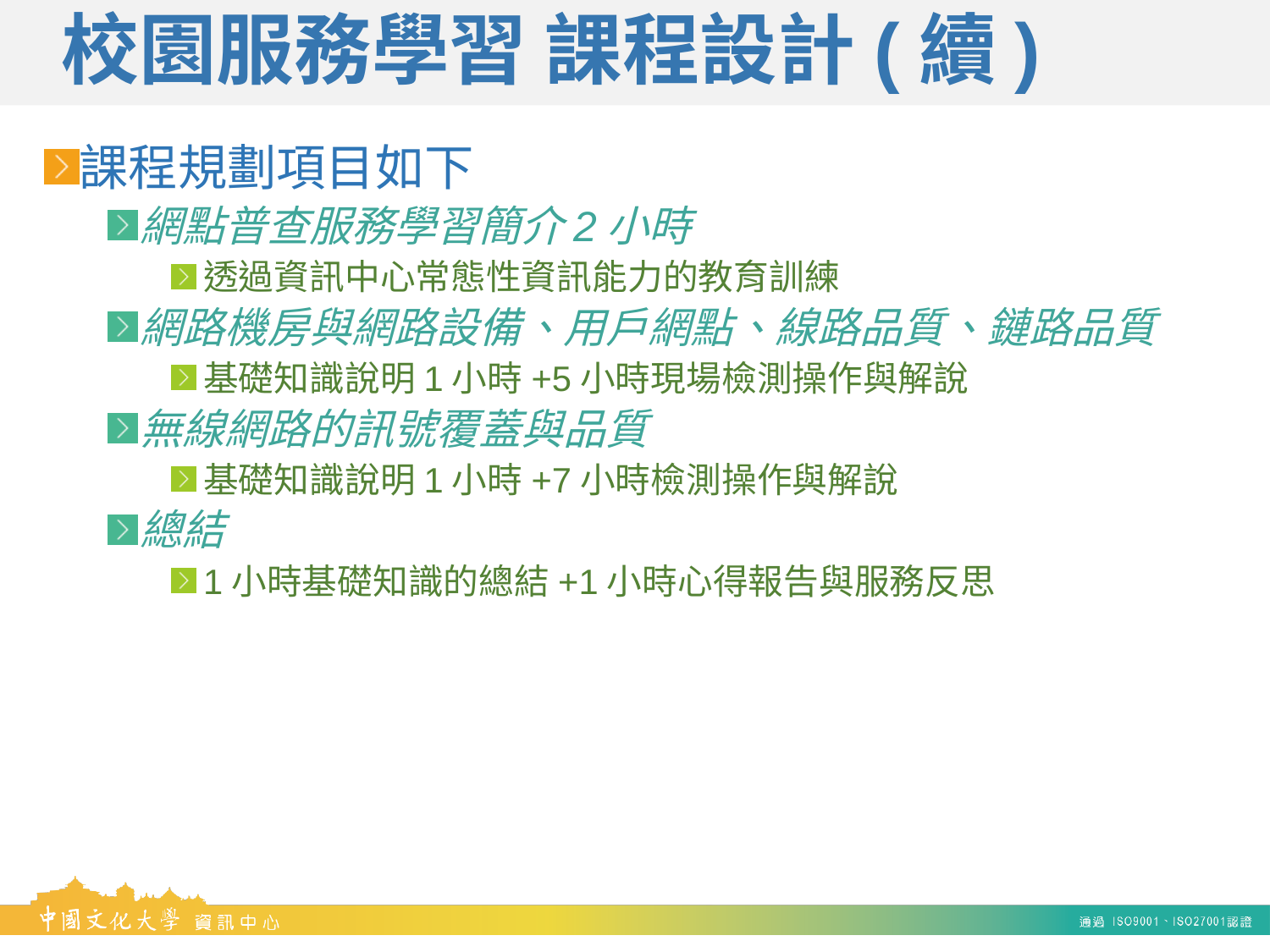

# 校園服務學習 課程設計(續)
課程規劃項目如下
網點普查服務學習簡介2小時
透過資訊中心常態性資訊能力的教育訓練
網路機房與網路設備、用戶網點、線路品質、鏈路品質
基礎知識說明1小時+5小時現場檢測操作與解說
無線網路的訊號覆蓋與品質
基礎知識說明1小時+7小時檢測操作與解說
總結
1小時基礎知識的總結+1小時心得報告與服務反思